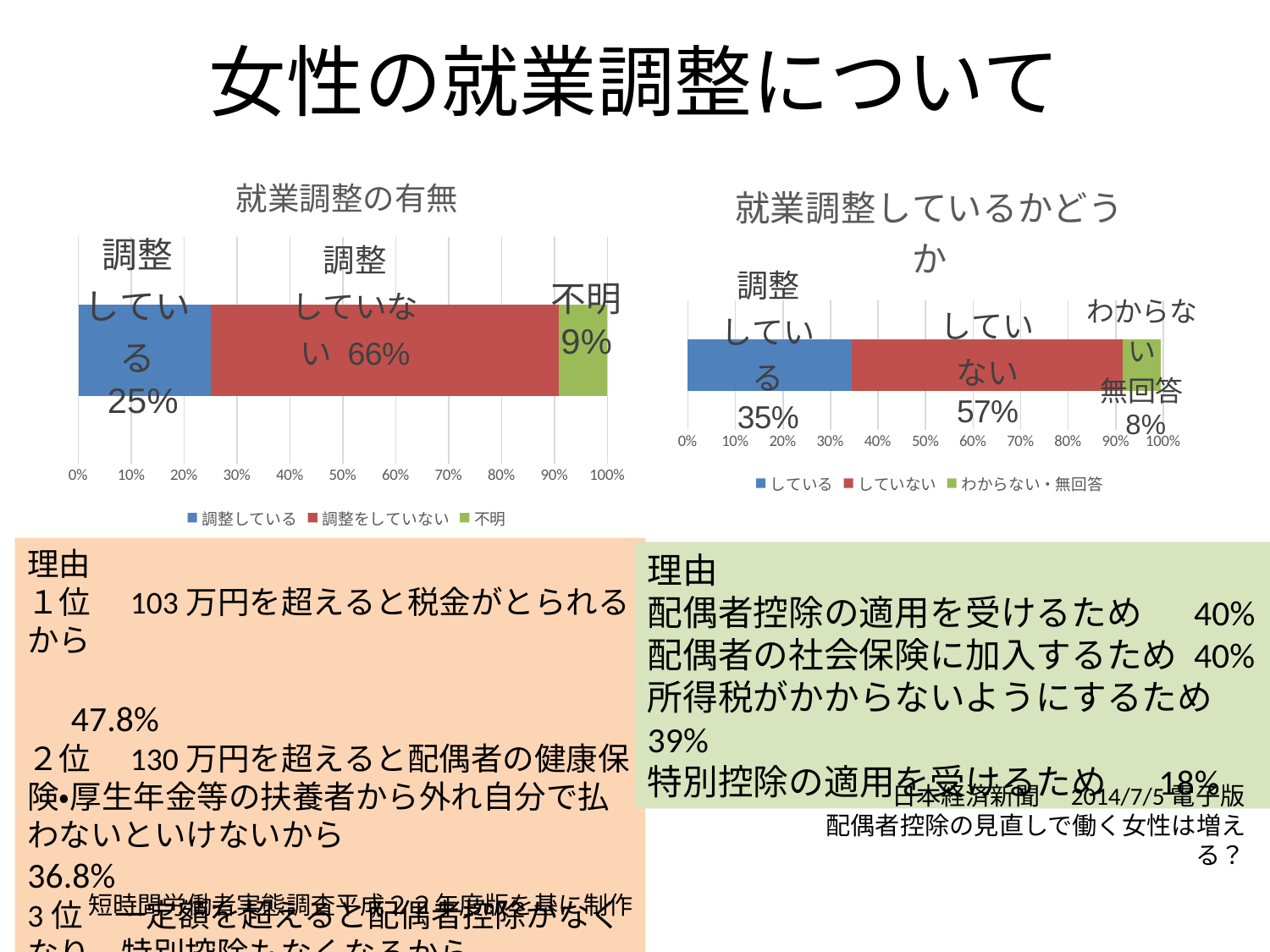

# 女性の就業調整について

### Chart: 就業調整の有無

| Category | 調整している | 調整をしていない | 不明 |
|---|---|---|---|

### Chart: 就業調整しているかどうか

| Category | している | していない | わからない・無回答 |
|---|---|---|---|
理由
１位　103万円を超えると税金がとられるから
　　　　　　　　　　　　　　　　　　　      47.8%
２位　130万円を超えると配偶者の健康保険・厚生年金等の扶養者から外れ自分で払わないといけないから　　　　　　　36.8%
3位　一定額を超えると配偶者控除がなくなり、特別控除もなくなるから                  26.5%
理由
配偶者控除の適用を受けるため　 40%
配偶者の社会保険に加入するため 40%
所得税がかからないようにするため39%
特別控除の適用を受けるため　 18%
日本経済新聞　2014/7/5電子版
配偶者控除の見直しで働く女性は増える？
短時間労働者実態調査平成２２年度版を基に制作